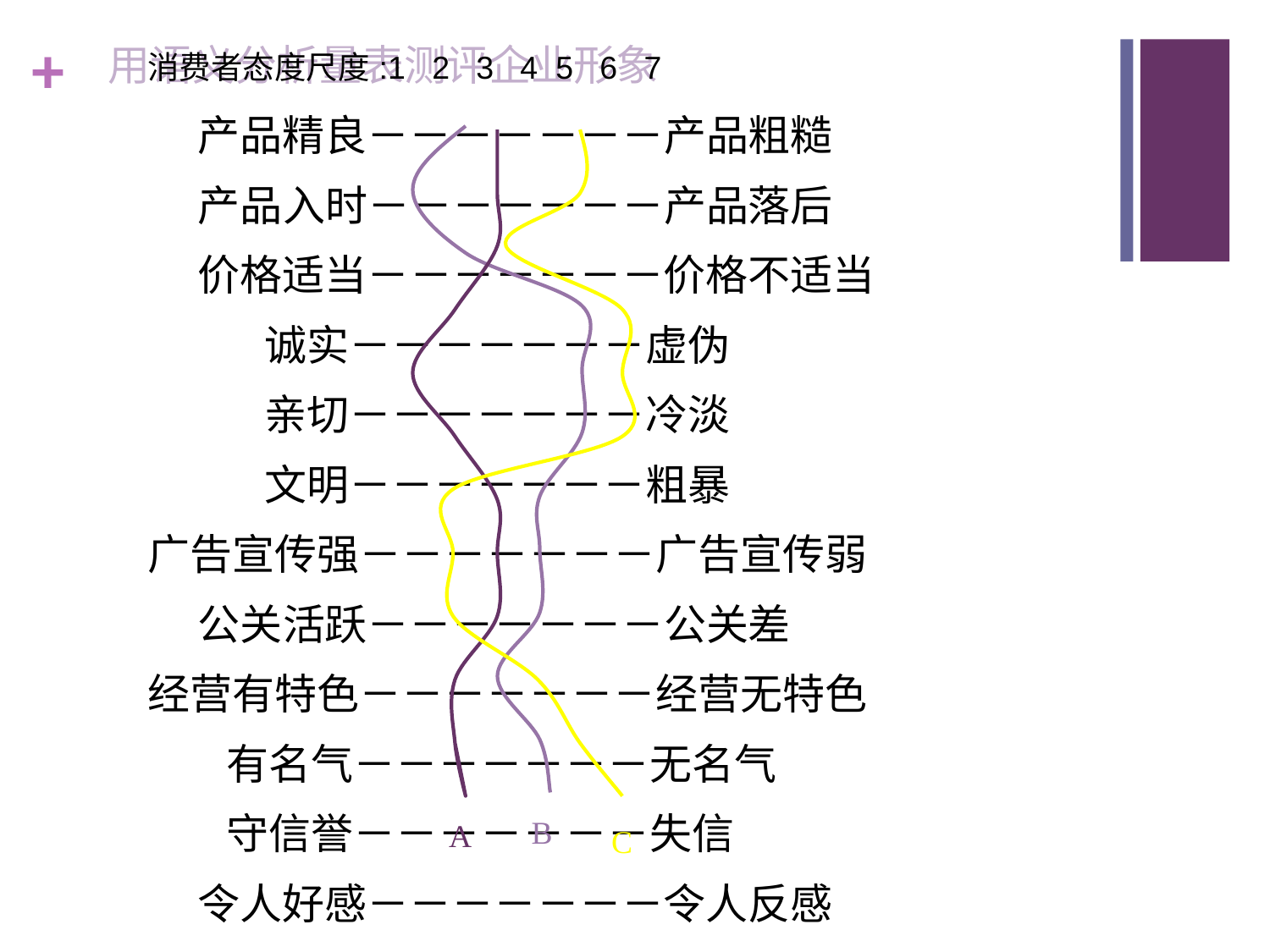

用语义分析量表测评企业形象
| 消费者态度尺度:1 2 3 4 5 6 7 |
| --- |
| 产品精良－－－－－－－产品粗糙 产品入时－－－－－－－产品落后 价格适当－－－－－－－价格不适当 诚实－－－－－－－虚伪 亲切－－－－－－－冷淡 文明－－－－－－－粗暴 广告宣传强－－－－－－－广告宣传弱 公关活跃－－－－－－－公关差 经营有特色－－－－－－－经营无特色 有名气－－－－－－－无名气 守信誉－－－－－－－失信 令人好感－－－－－－－令人反感 |

B
A
C